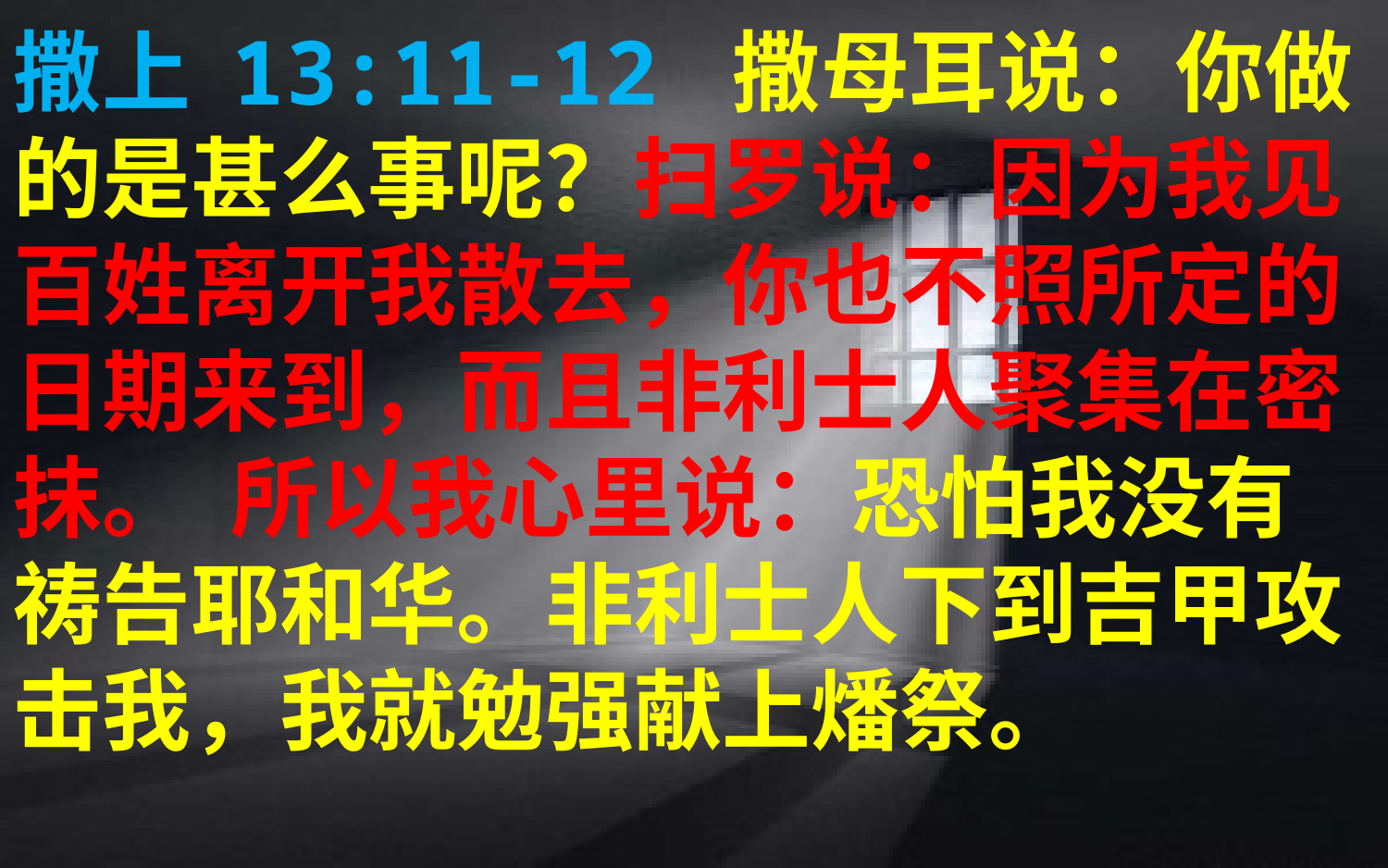

撒上 13:11-12 撒母耳说：你做的是甚么事呢？扫罗说：因为我见百姓离开我散去，你也不照所定的日期来到，而且非利士人聚集在密抹。  所以我心里说：恐怕我没有祷告耶和华。非利士人下到吉甲攻击我，我就勉强献上燔祭。